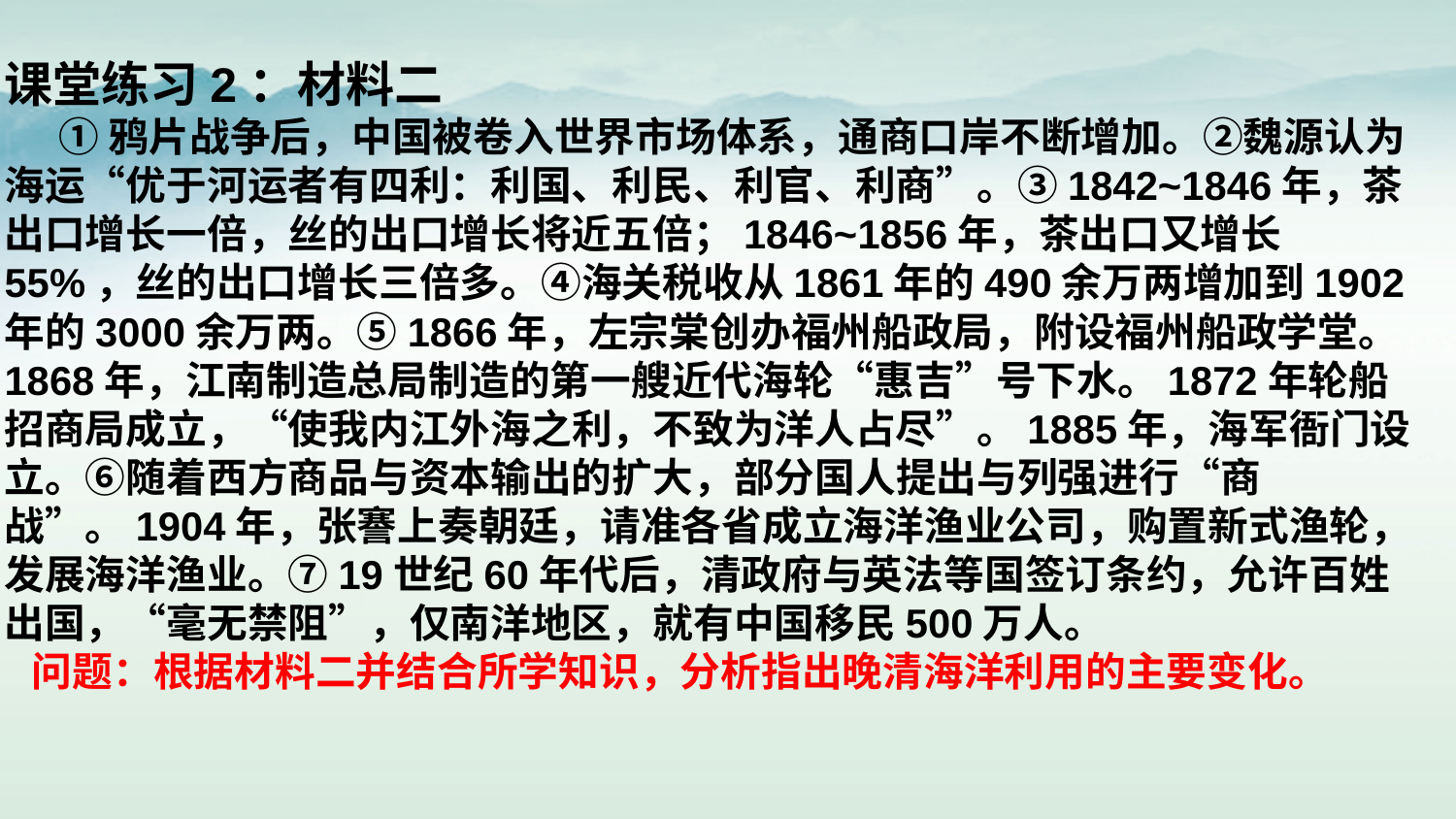

课堂练习2：材料二
      ①鸦片战争后，中国被卷入世界市场体系，通商口岸不断增加。②魏源认为海运“优于河运者有四利：利国、利民、利官、利商”。③1842~1846年，茶出口增长一倍，丝的出口增长将近五倍；1846~1856年，茶出口又增长55%，丝的出口增长三倍多。④海关税收从1861年的490余万两增加到1902年的3000余万两。⑤1866年，左宗棠创办福州船政局，附设福州船政学堂。1868年，江南制造总局制造的第一艘近代海轮“惠吉”号下水。1872年轮船招商局成立，“使我内江外海之利，不致为洋人占尽”。1885年，海军衙门设立。⑥随着西方商品与资本输出的扩大，部分国人提出与列强进行“商战”。1904年，张謇上奏朝廷，请准各省成立海洋渔业公司，购置新式渔轮，发展海洋渔业。⑦19世纪60年代后，清政府与英法等国签订条约，允许百姓出国，“毫无禁阻”，仅南洋地区，就有中国移民500万人。
  问题：根据材料二并结合所学知识，分析指出晚清海洋利用的主要变化。